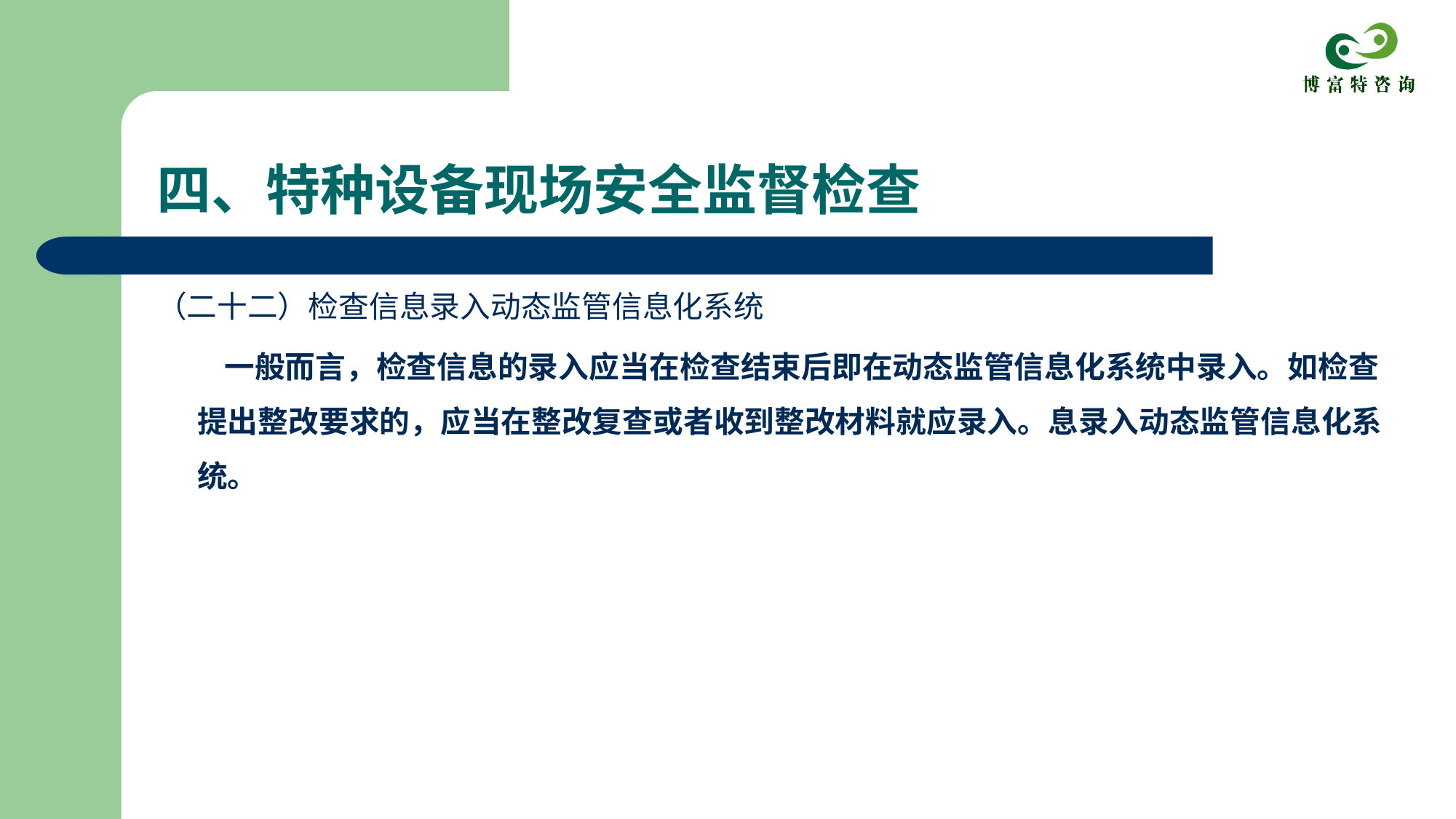

# 四、特种设备现场安全监督检查
（二十二）检查信息录入动态监管信息化系统
         一般而言，检查信息的录入应当在检查结束后即在动态监管信息化系统中录入。如检查提出整改要求的，应当在整改复查或者收到整改材料就应录入。息录入动态监管信息化系统。